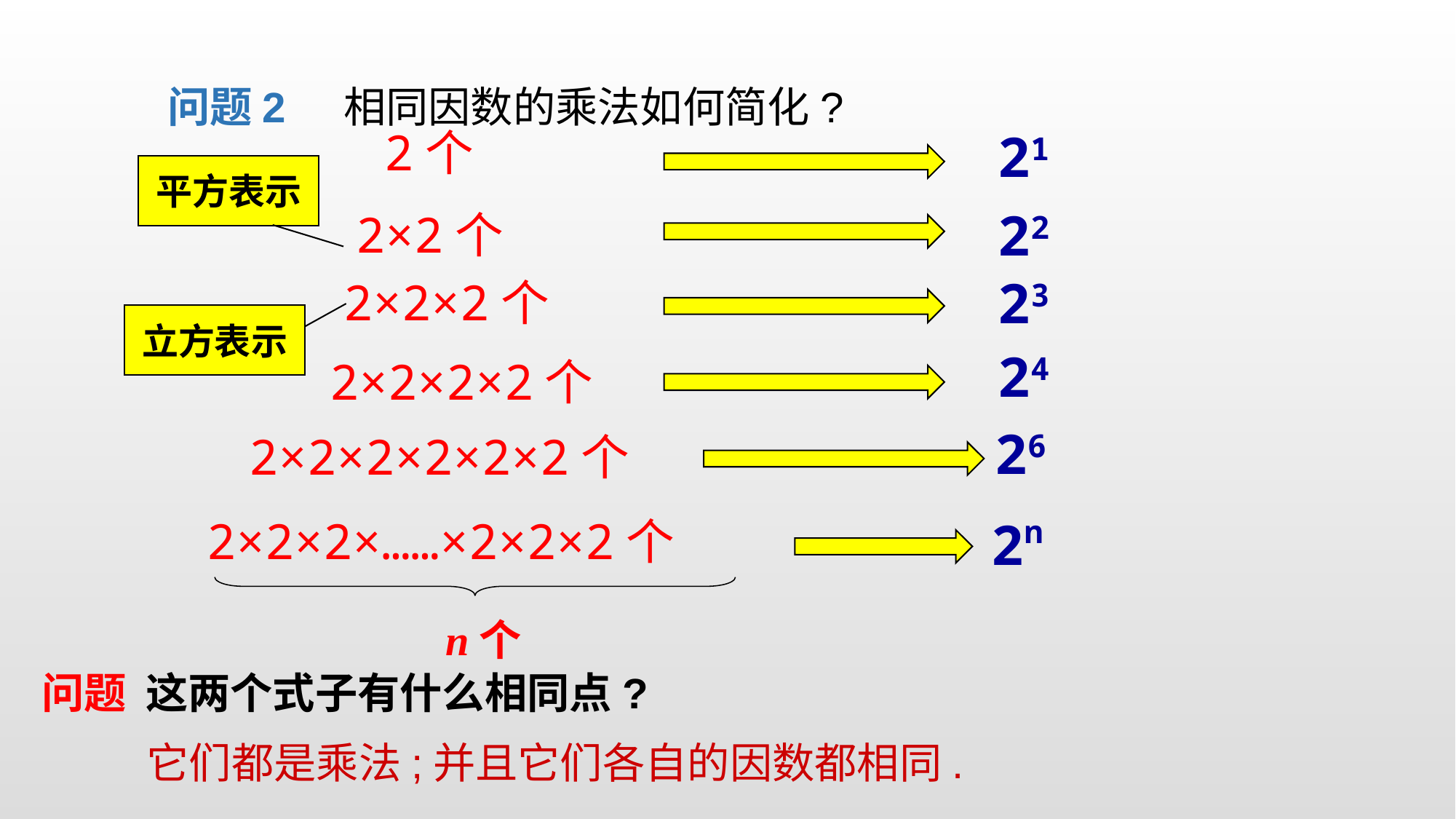

问题2    相同因数的乘法如何简化?
2个
21

平方表示
22
2×2个

23
2×2×2个

立方表示
24
2×2×2×2个

26
2×2×2×2×2×2个

2n

2×2×2×……×2×2×2个
n个

   问题  这两个式子有什么相同点?
它们都是乘法;并且它们各自的因数都相同.